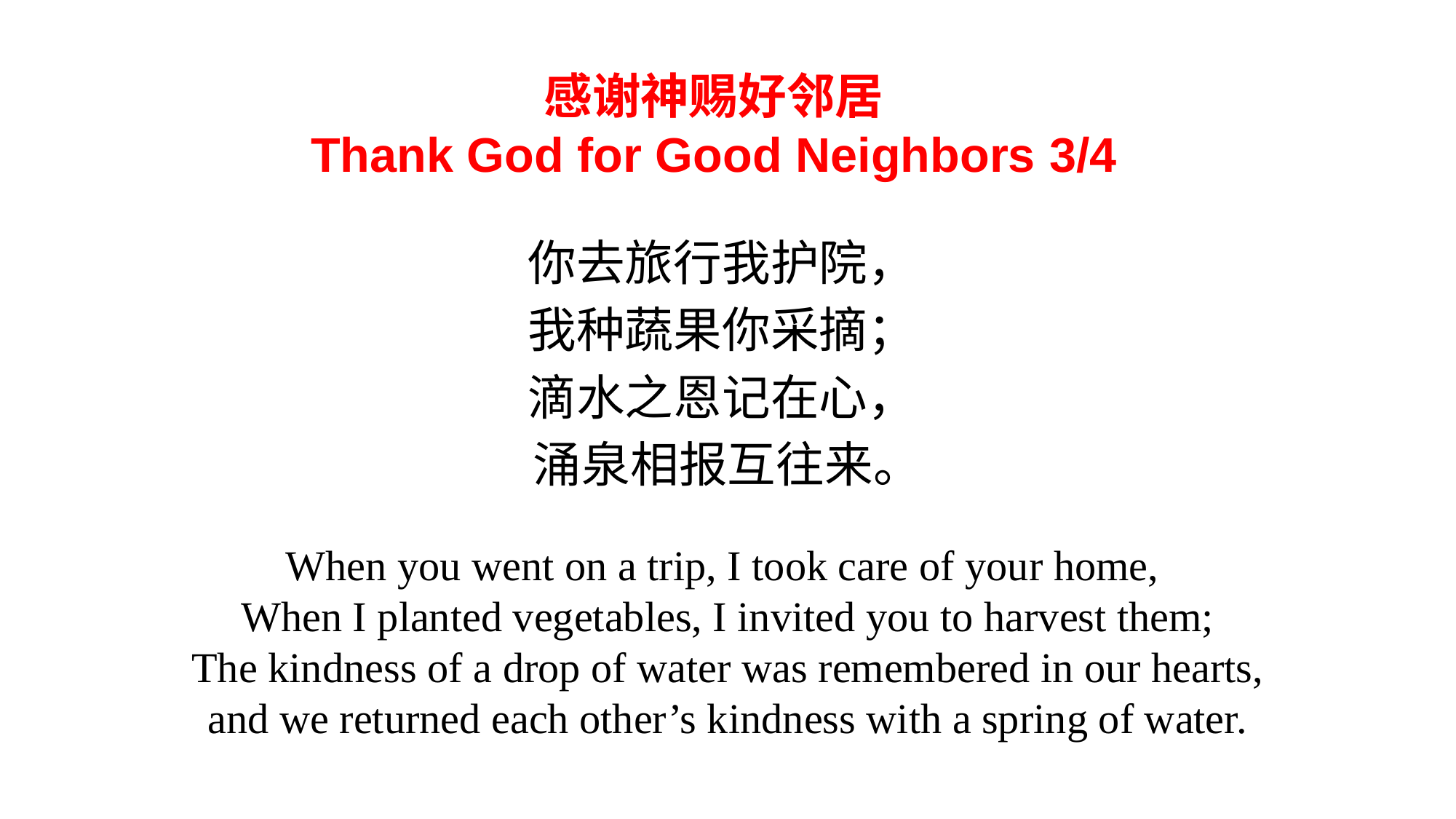

感谢神赐好邻居
Thank God for Good Neighbors 3/4
你去旅行我护院，
我种蔬果你采摘；
滴水之恩记在心，
涌泉相报互往来。

When you went on a trip, I took care of your home,
When I planted vegetables, I invited you to harvest them;
 The kindness of a drop of water was remembered in our hearts,
and we returned each other’s kindness with a spring of water.